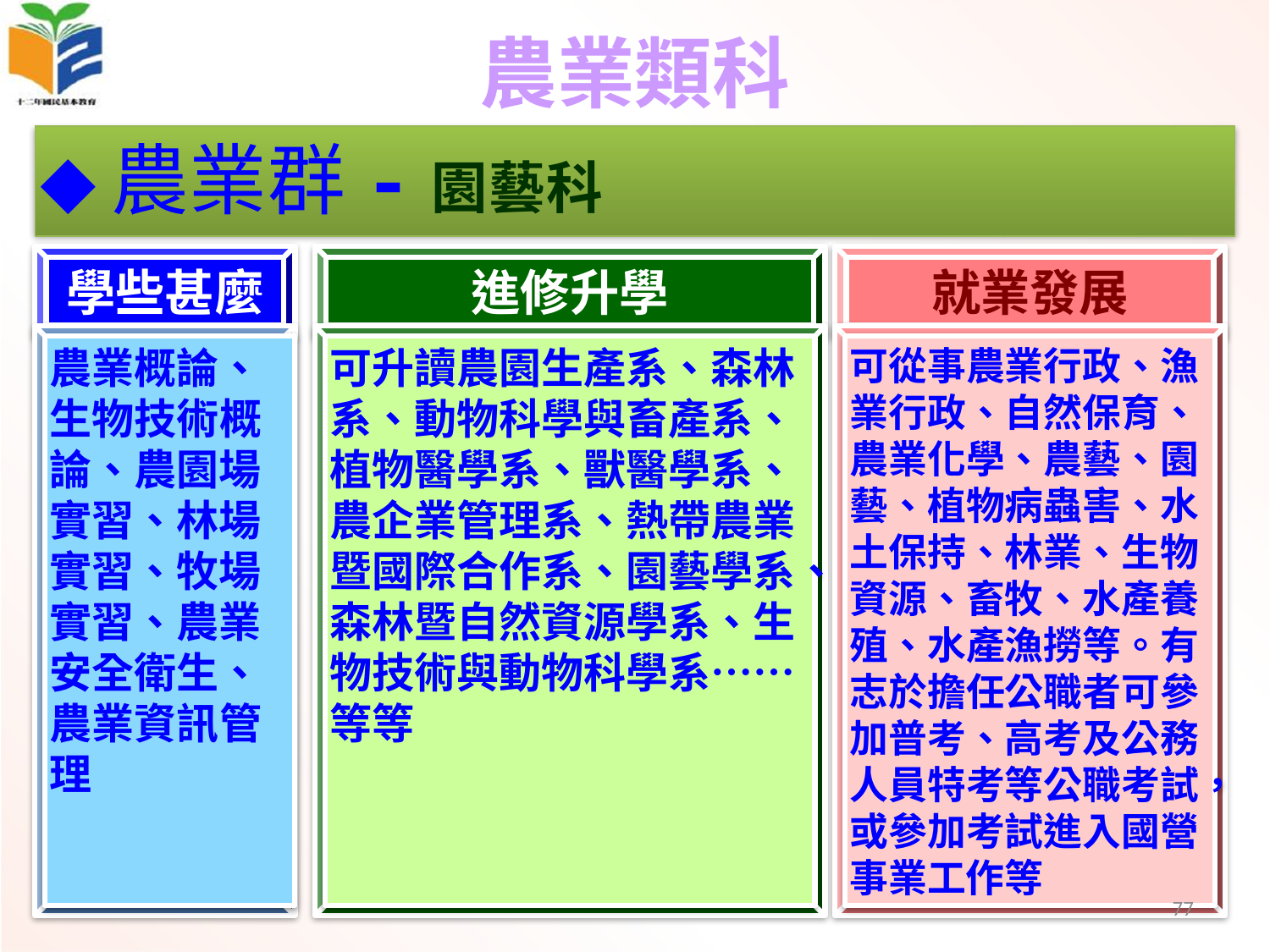

# 農業類科
◆農業群-園藝科
學些甚麼
進修升學
就業發展

農業概論、生物技術概論、農園場實習、林場實習、牧場實習、農業安全衛生、農業資訊管理

可升讀農園生產系、森林系、動物科學與畜產系、植物醫學系、獸醫學系、農企業管理系、熱帶農業暨國際合作系、園藝學系、森林暨自然資源學系、生物技術與動物科學系……等等

可從事農業行政、漁業行政、自然保育、農業化學、農藝、園藝、植物病蟲害、水土保持、林業、生物資源、畜牧、水產養殖、水產漁撈等。有志於擔任公職者可參加普考、高考及公務人員特考等公職考試，或參加考試進入國營事業工作等

77